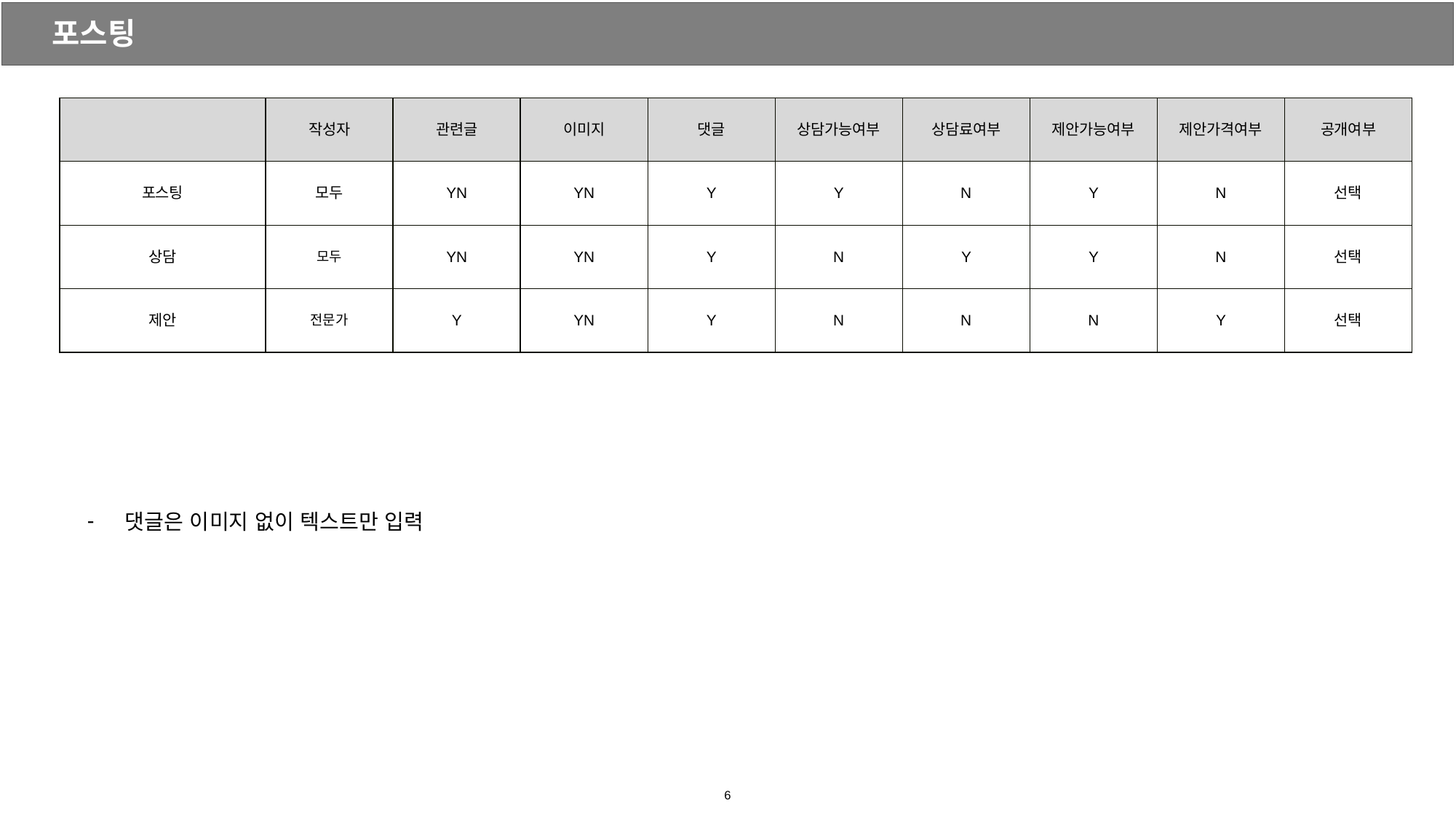

포스팅
|  | 작성자 | 관련글 | 이미지 | 댓글 | 상담가능여부 | 상담료여부 | 제안가능여부 | 제안가격여부 | 공개여부 |
| --- | --- | --- | --- | --- | --- | --- | --- | --- | --- |
| 포스팅 | 모두 | YN | YN | Y | Y | N | Y | N | 선택 |
| 상담 | 모두 | YN | YN | Y | N | Y | Y | N | 선택 |
| 제안 | 전문가 | Y | YN | Y | N | N | N | Y | 선택 |
댓글은 이미지 없이 텍스트만 입력
6